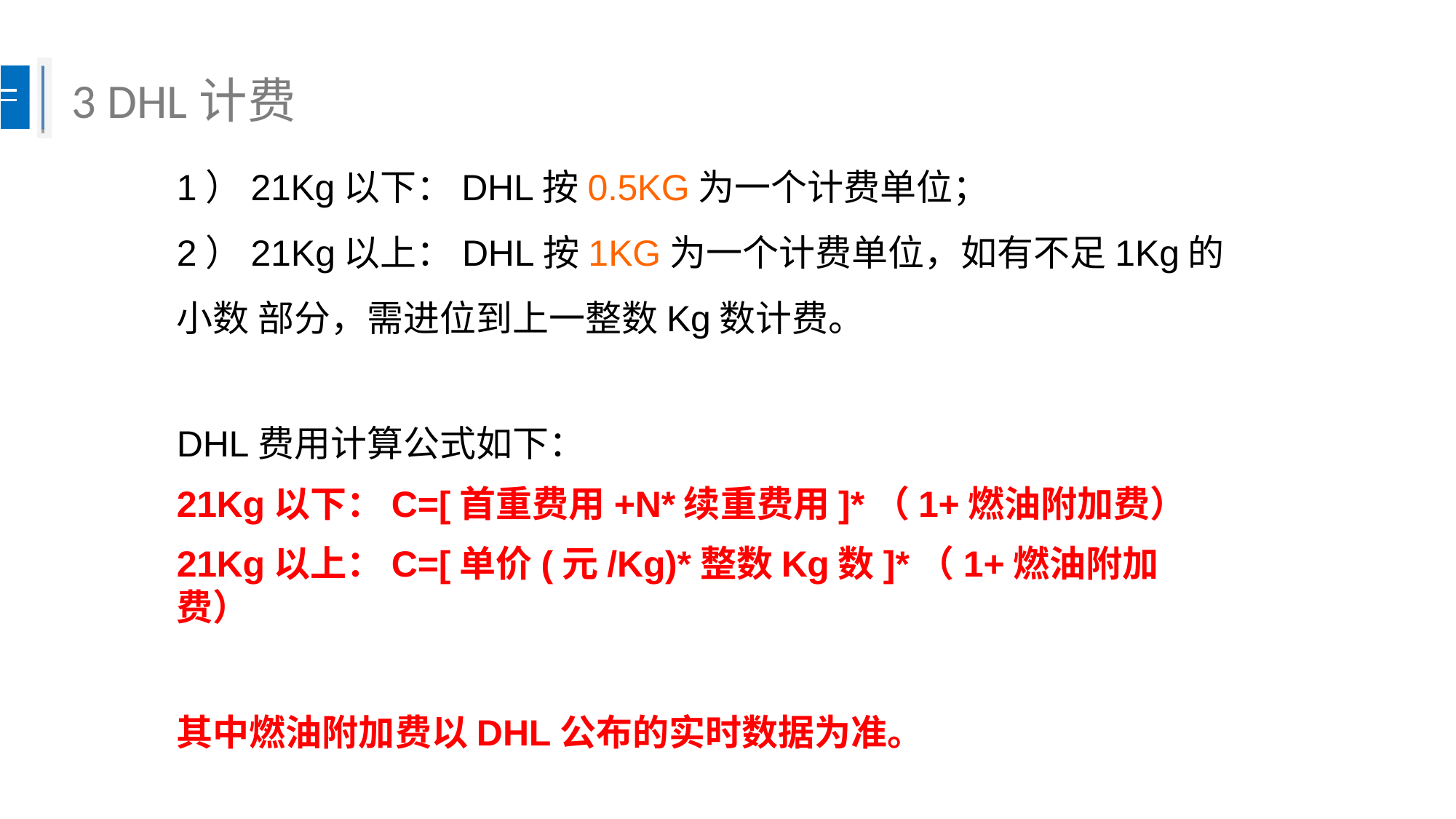

# 3 DHL计费

1）21Kg以下：DHL按0.5KG为一个计费单位；
2）21Kg以上：DHL按1KG为一个计费单位，如有不足1Kg的小数 部分，需进位到上一整数Kg数计费。

DHL费用计算公式如下：
21Kg以下：C=[首重费用+N*续重费用]*（1+燃油附加费）
21Kg以上：C=[单价(元/Kg)*整数Kg数]*（1+燃油附加费）

其中燃油附加费以DHL公布的实时数据为准。